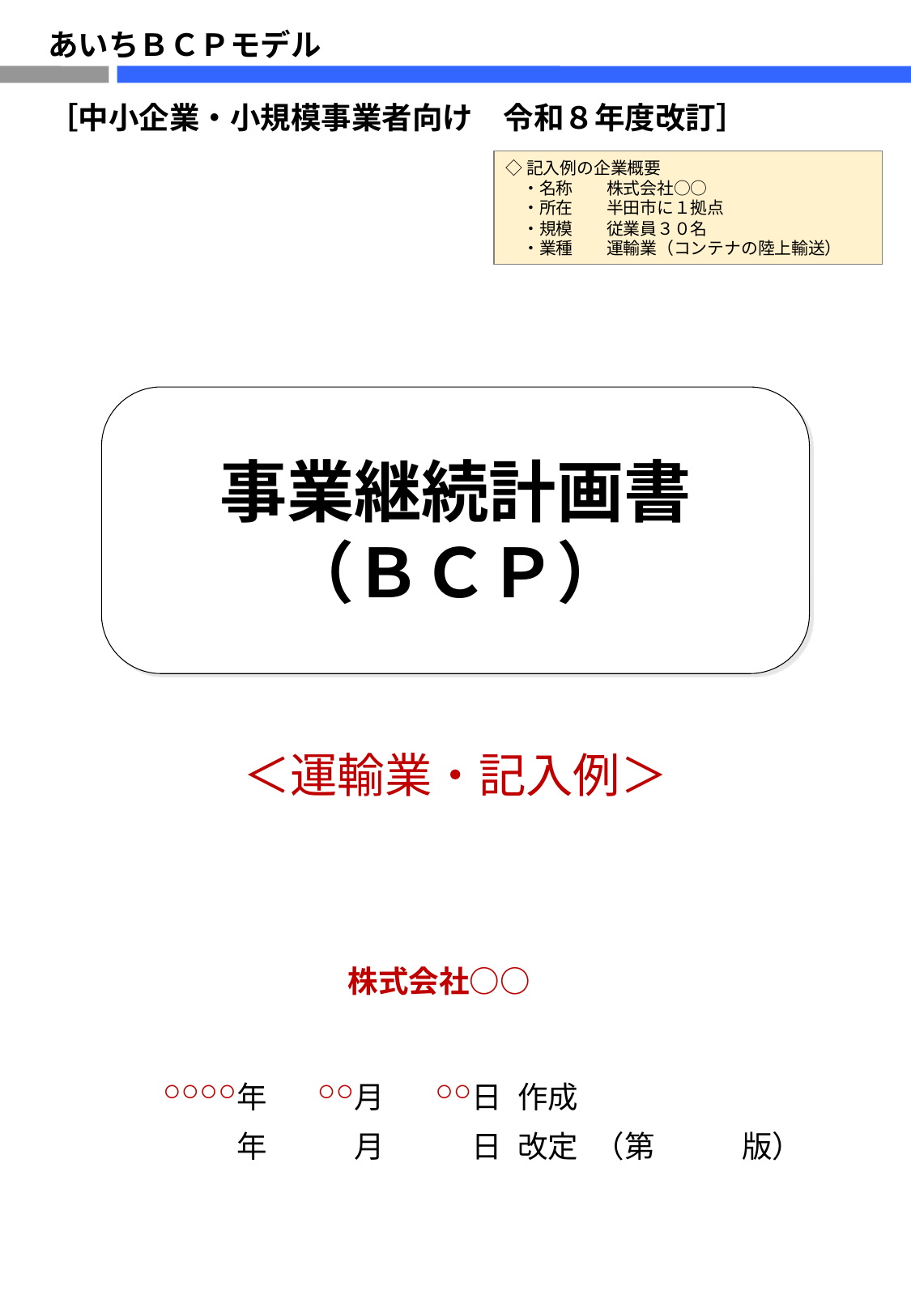

あいちＢＣＰモデル

［中小企業・小規模事業者向け　令和８年度改訂］
◇記入例の企業概要
　・名称　　株式会社○○
　・所在　　半田市に１拠点
　・規模　　従業員３０名
　・業種　　運輸業（コンテナの陸上輸送）
事業継続計画書
（ＢＣＰ）
＜運輸業・記入例＞
株式会社○○
| ○○○○ | 年 | ○○ | 月 | ○○ | 日 | 作成 |  |  |  |
| --- | --- | --- | --- | --- | --- | --- | --- | --- | --- |
|  | 年 |  | 月 |  | 日 | 改定 | （第 |  | 版） |